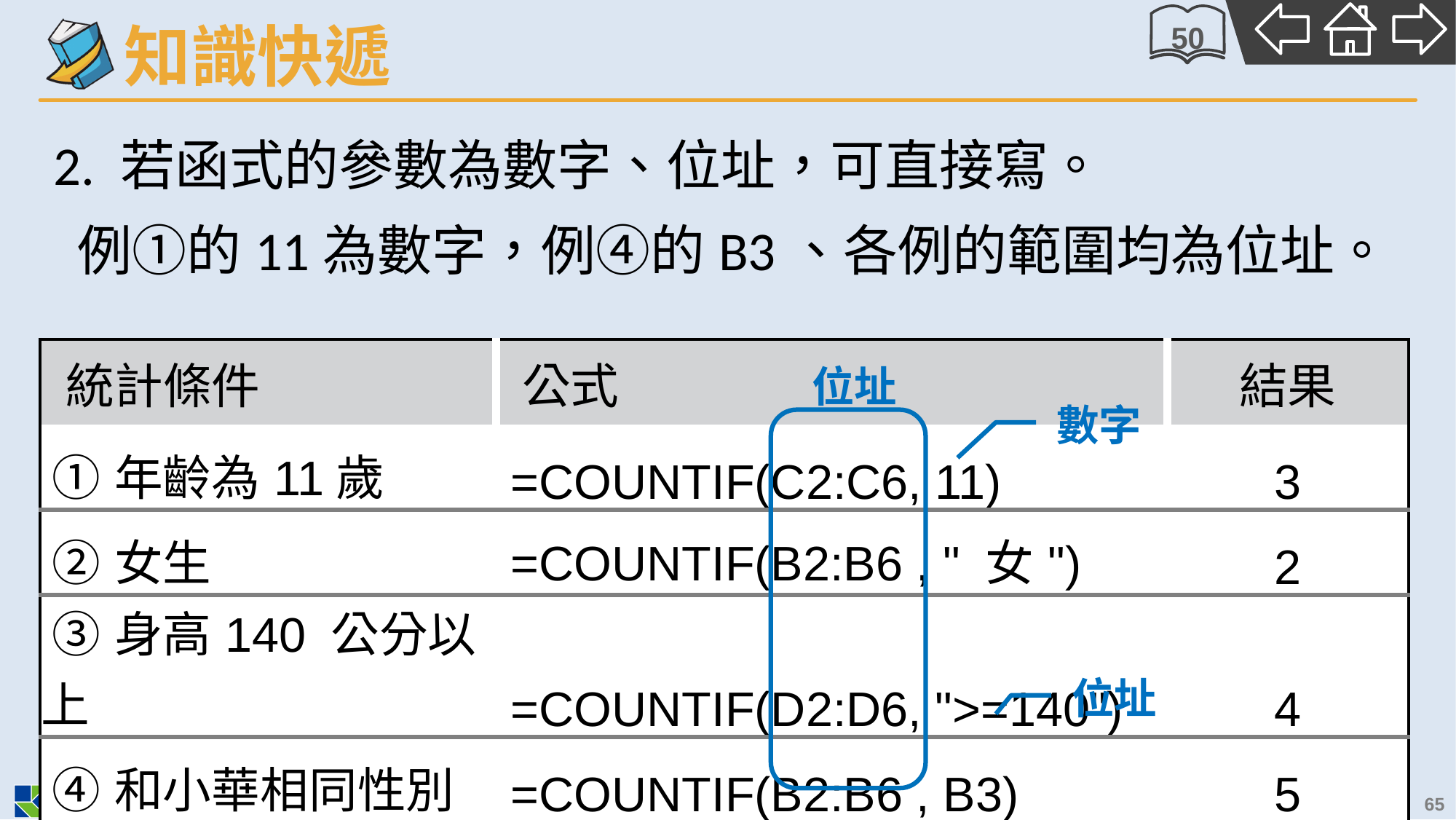

50
2. 若函式的參數為數字、位址，可直接寫。
  例①的11為數字，例④的B3、各例的範圍均為位址。
| 統計條件 | 公式 | 結果 |
| --- | --- | --- |
| ①年齡為11歲 | =COUNTIF(C2:C6, 11) | 3 |
| ②女生 | =COUNTIF(B2:B6 , " 女") | 2 |
| ③身高140 公分以上 | =COUNTIF(D2:D6, ">=140") | 4 |
| ④和小華相同性別 | =COUNTIF(B2:B6 , B3) | 5 |
位址
數字

位址
65